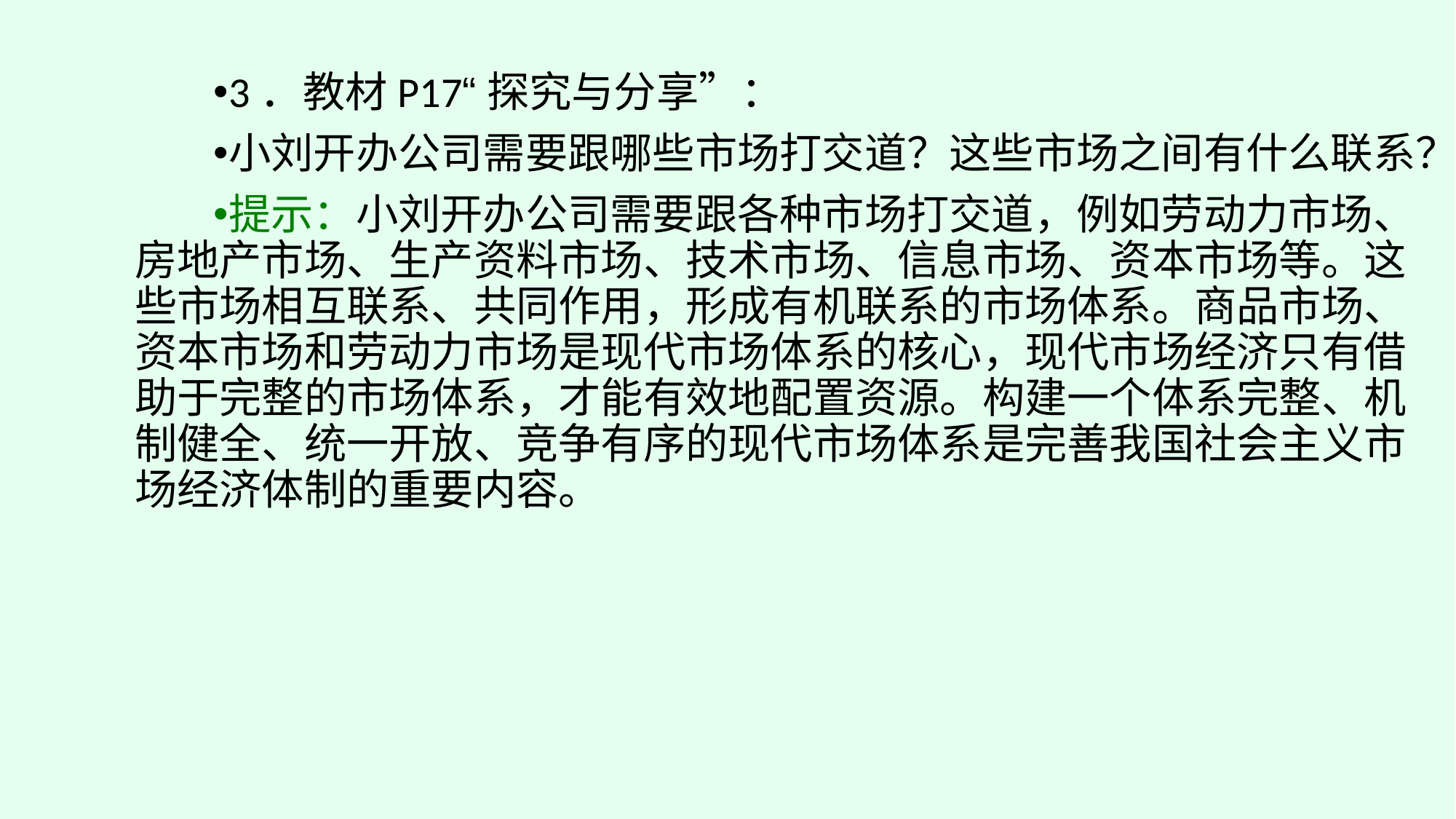

3．教材P17“探究与分享”：
小刘开办公司需要跟哪些市场打交道？这些市场之间有什么联系？
提示：小刘开办公司需要跟各种市场打交道，例如劳动力市场、房地产市场、生产资料市场、技术市场、信息市场、资本市场等。这些市场相互联系、共同作用，形成有机联系的市场体系。商品市场、资本市场和劳动力市场是现代市场体系的核心，现代市场经济只有借助于完整的市场体系，才能有效地配置资源。构建一个体系完整、机制健全、统一开放、竞争有序的现代市场体系是完善我国社会主义市场经济体制的重要内容。